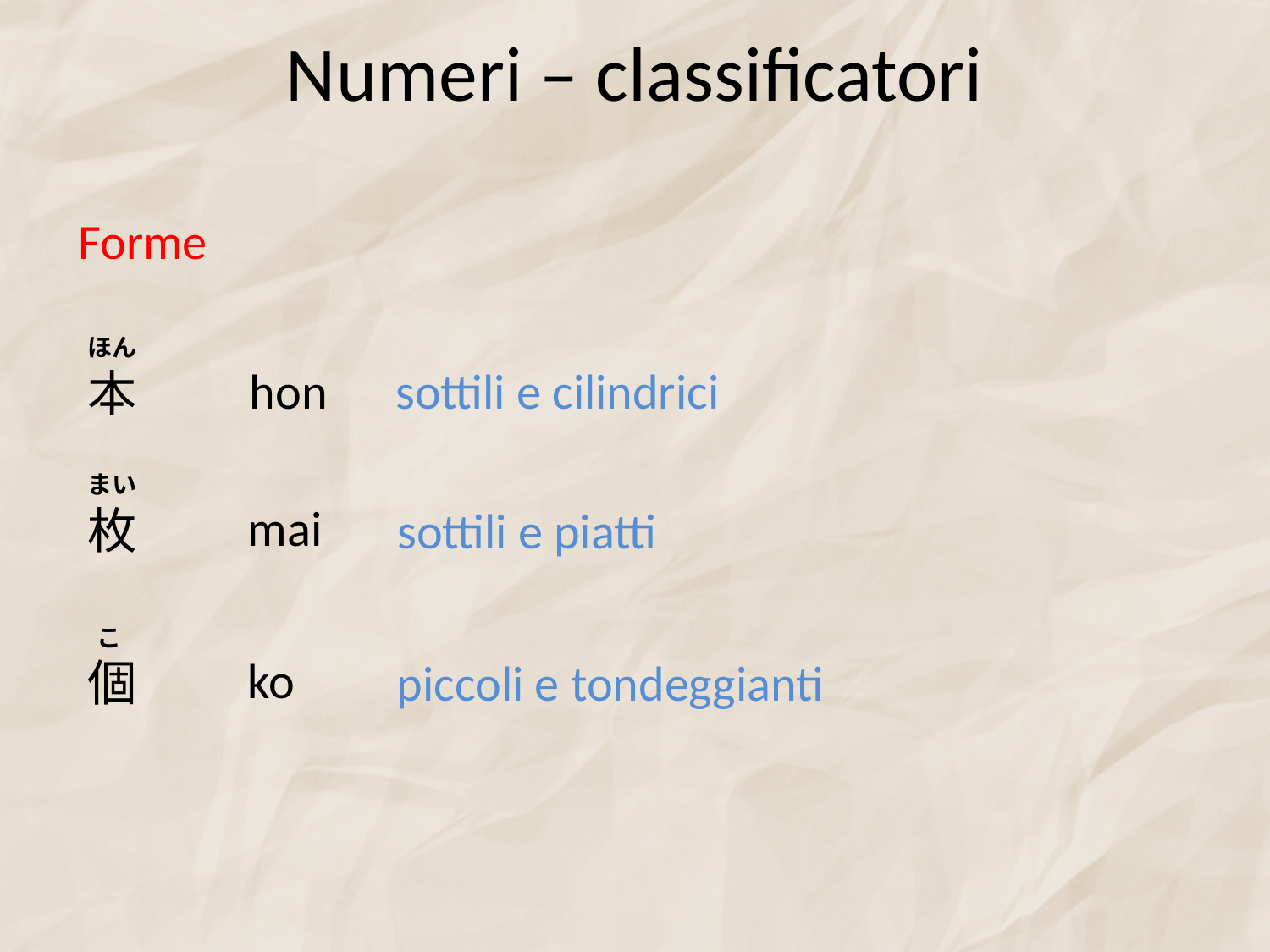

# Numeri – classificatori
Forme
ほん
hon
sottili e cilindrici
本
まい
mai
枚
sottili e piatti
こ
ko
個
piccoli e tondeggianti